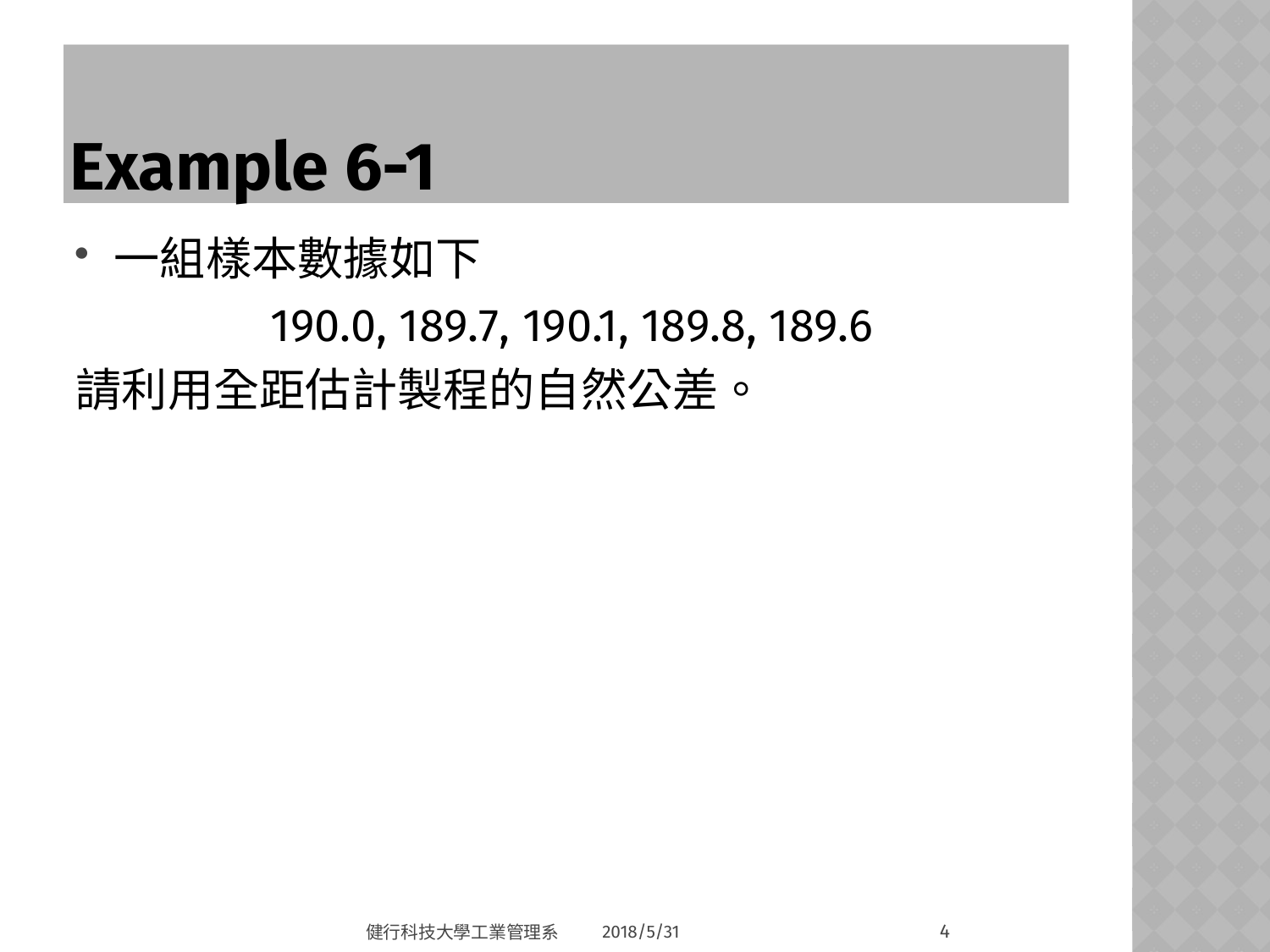

# Example 6-1
一組樣本數據如下
 190.0, 189.7, 190.1, 189.8, 189.6
請利用全距估計製程的自然公差。
4
健行科技大學工業管理系
2018/5/31